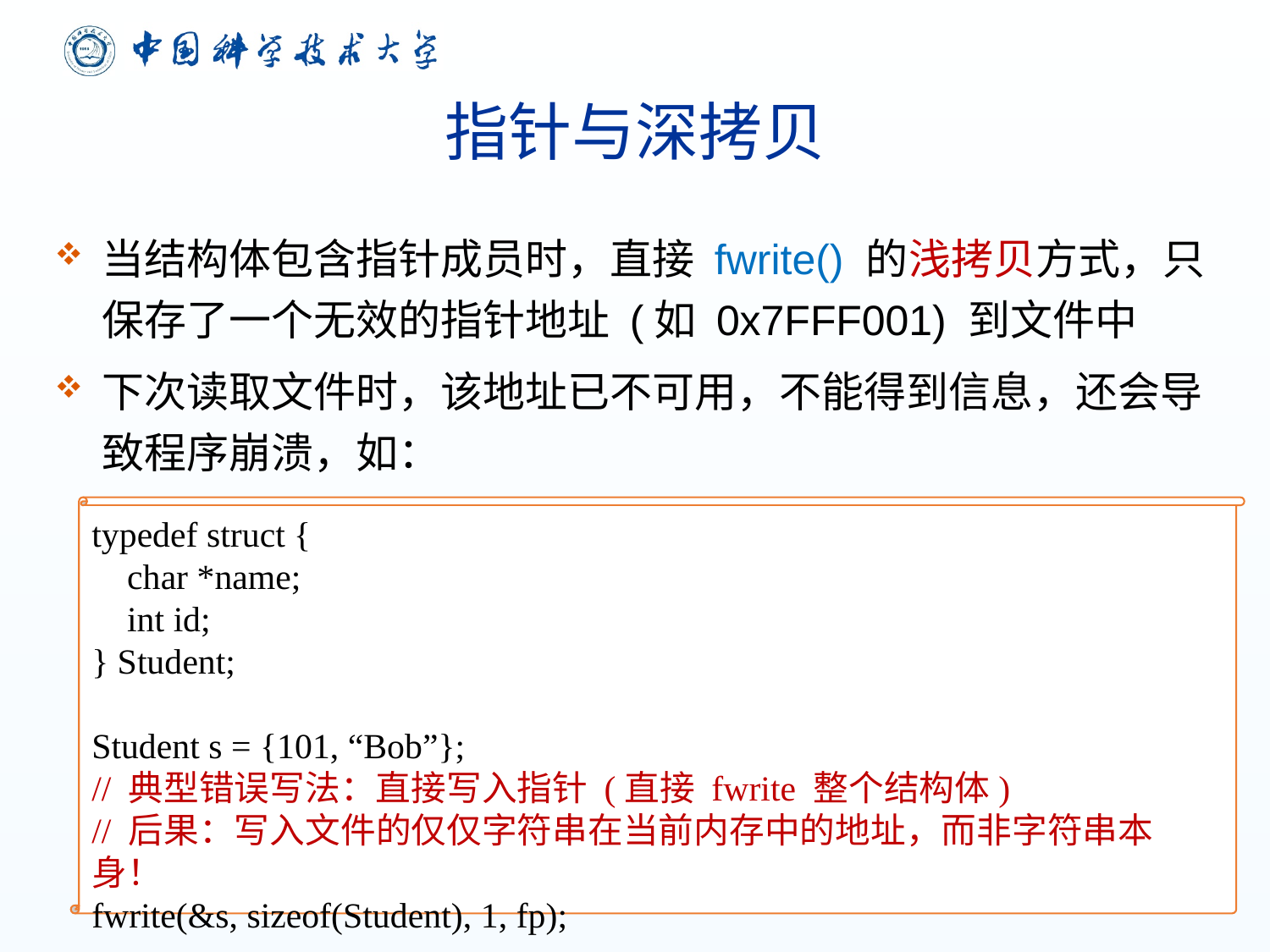

# 指针与深拷贝
当结构体包含指针成员时，直接 fwrite() 的浅拷贝方式，只保存了一个无效的指针地址 (如 0x7FFF001) 到文件中
下次读取文件时，该地址已不可用，不能得到信息，还会导致程序崩溃，如：
typedef struct {
    char *name;
    int id;
} Student;

Student s = {101, “Bob”};
// 典型错误写法：直接写入指针 (直接 fwrite 整个结构体)
// 后果：写入文件的仅仅字符串在当前内存中的地址，而非字符串本身！
fwrite(&s, sizeof(Student), 1, fp);